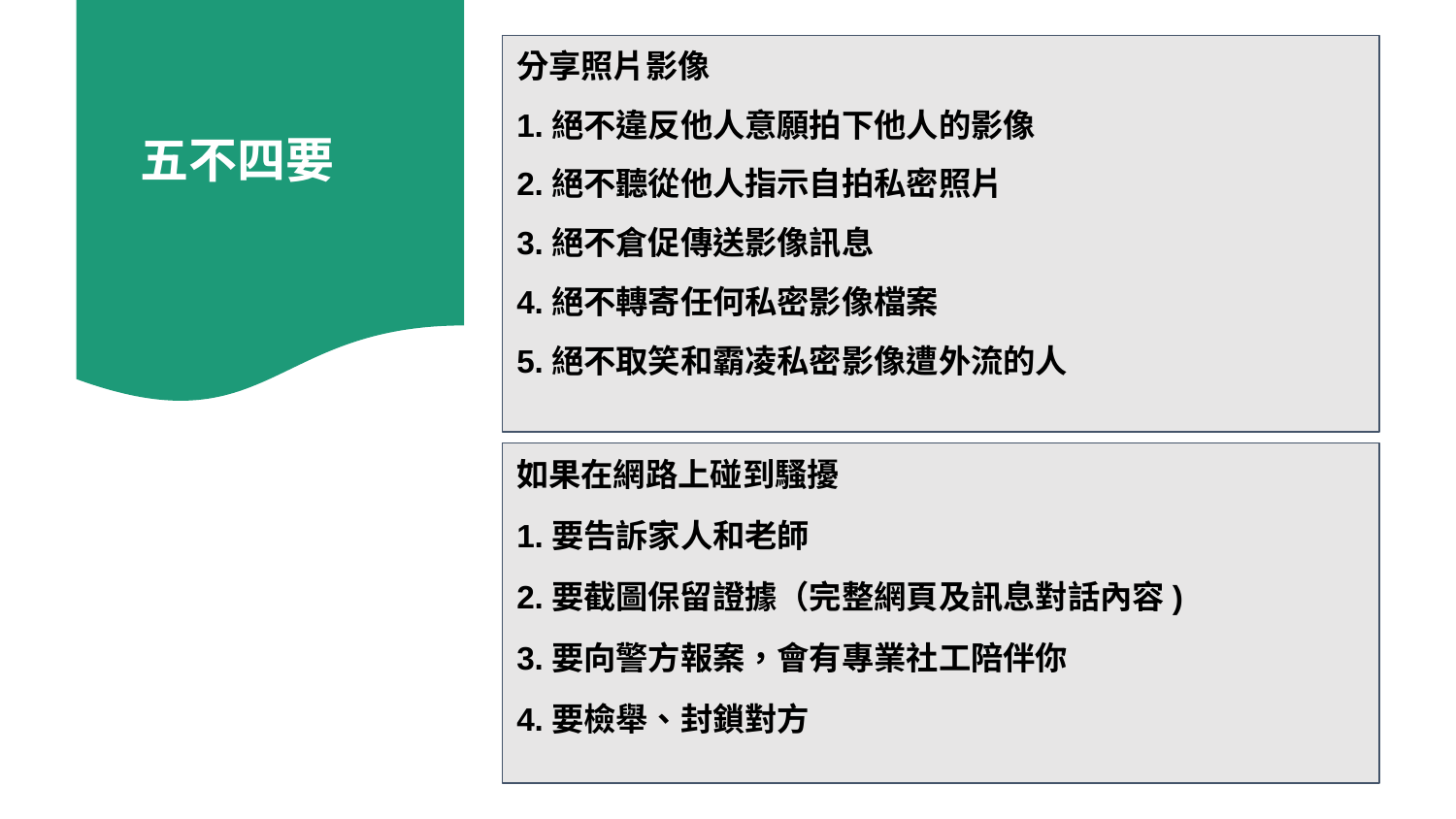

# 五不四要
分享照片影像
1.絕不違反他人意願拍下他人的影像
2.絕不聽從他人指示自拍私密照片
3.絕不倉促傳送影像訊息
4.絕不轉寄任何私密影像檔案
5.絕不取笑和霸凌私密影像遭外流的人

如果在網路上碰到騷擾
1.要告訴家人和老師
2.要截圖保留證據（完整網頁及訊息對話內容)
3.要向警方報案，會有專業社工陪伴你
4.要檢舉、封鎖對方